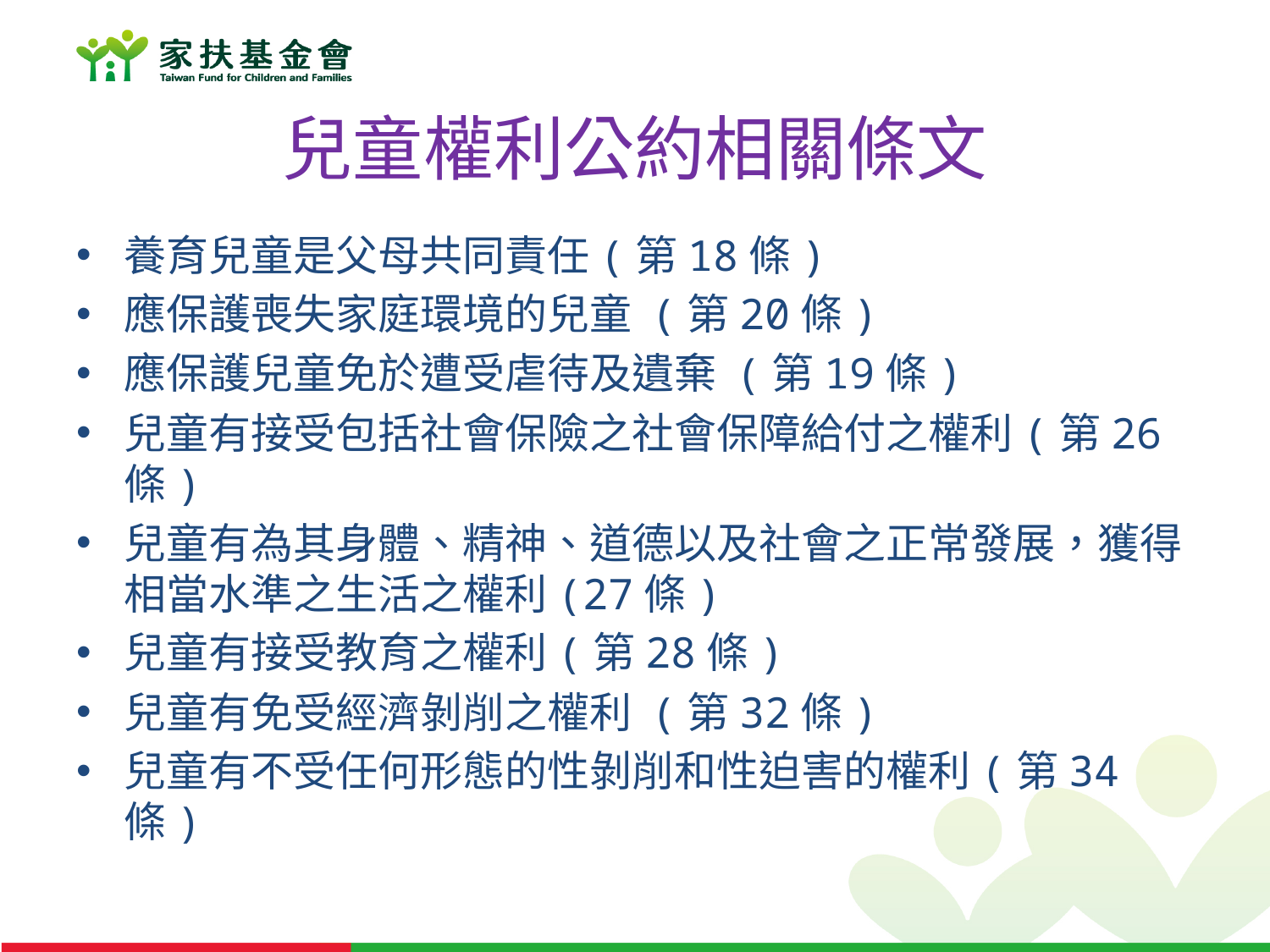

# 兒童權利公約相關條文
養育兒童是父母共同責任(第18條)
應保護喪失家庭環境的兒童 (第20條)
應保護兒童免於遭受虐待及遺棄 (第19條)
兒童有接受包括社會保險之社會保障給付之權利(第26條)
兒童有為其身體、精神、道德以及社會之正常發展，獲得相當水準之生活之權利(27條)
兒童有接受教育之權利(第28條)
兒童有免受經濟剝削之權利 (第32條)
兒童有不受任何形態的性剝削和性迫害的權利(第34條)